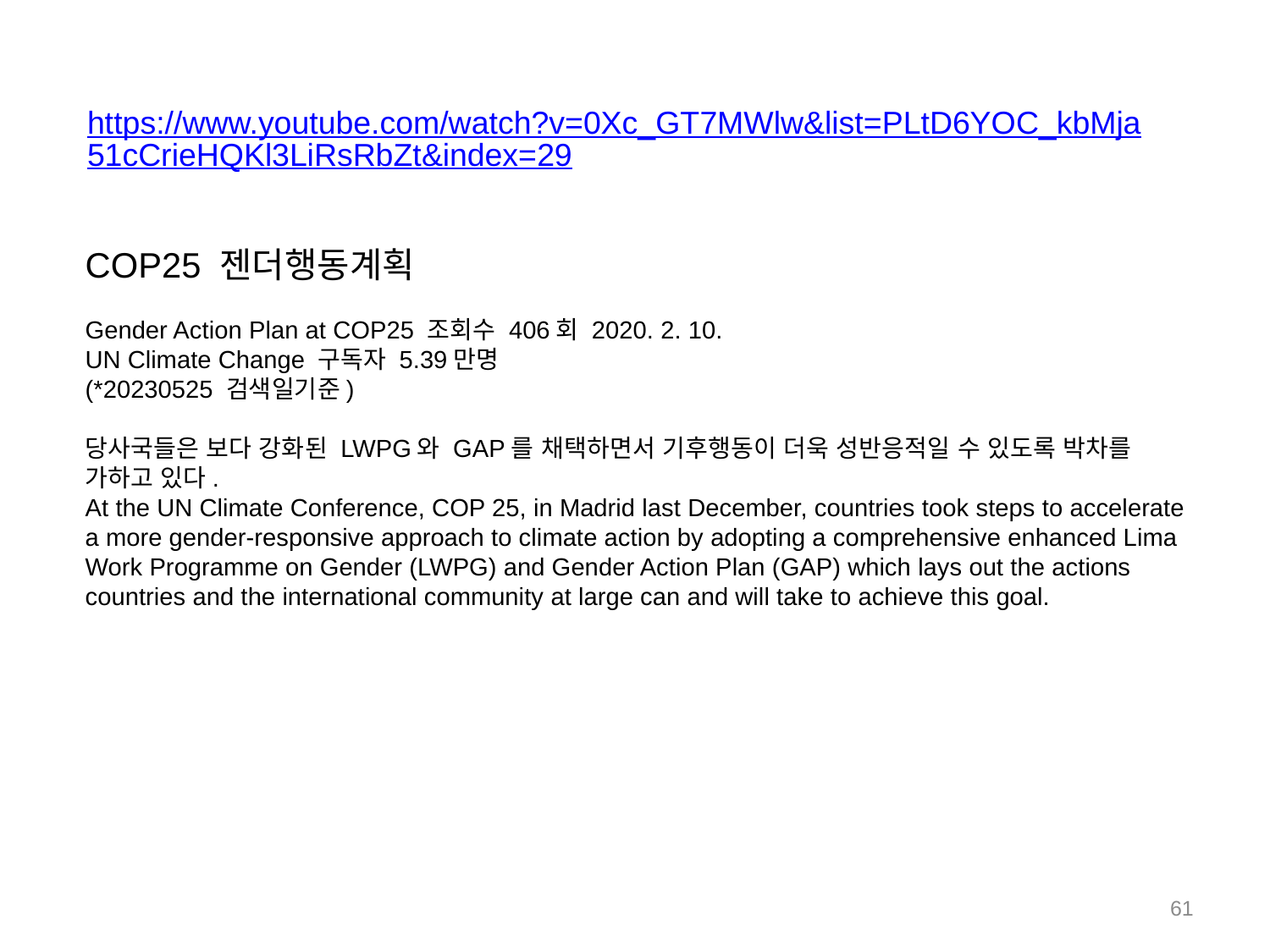

https://www.youtube.com/watch?v=0Xc_GT7MWlw&list=PLtD6YOC_kbMja51cCrieHQKl3LiRsRbZt&index=29

COP25 젠더행동계획

Gender Action Plan at COP25 조회수 406회 2020. 2. 10.
UN Climate Change 구독자 5.39만명
(*20230525 검색일기준)

당사국들은 보다 강화된 LWPG와 GAP를 채택하면서 기후행동이 더욱 성반응적일 수 있도록 박차를 가하고 있다.
At the UN Climate Conference, COP 25, in Madrid last December, countries took steps to accelerate a more gender-responsive approach to climate action by adopting a comprehensive enhanced Lima Work Programme on Gender (LWPG) and Gender Action Plan (GAP) which lays out the actions countries and the international community at large can and will take to achieve this goal.
61